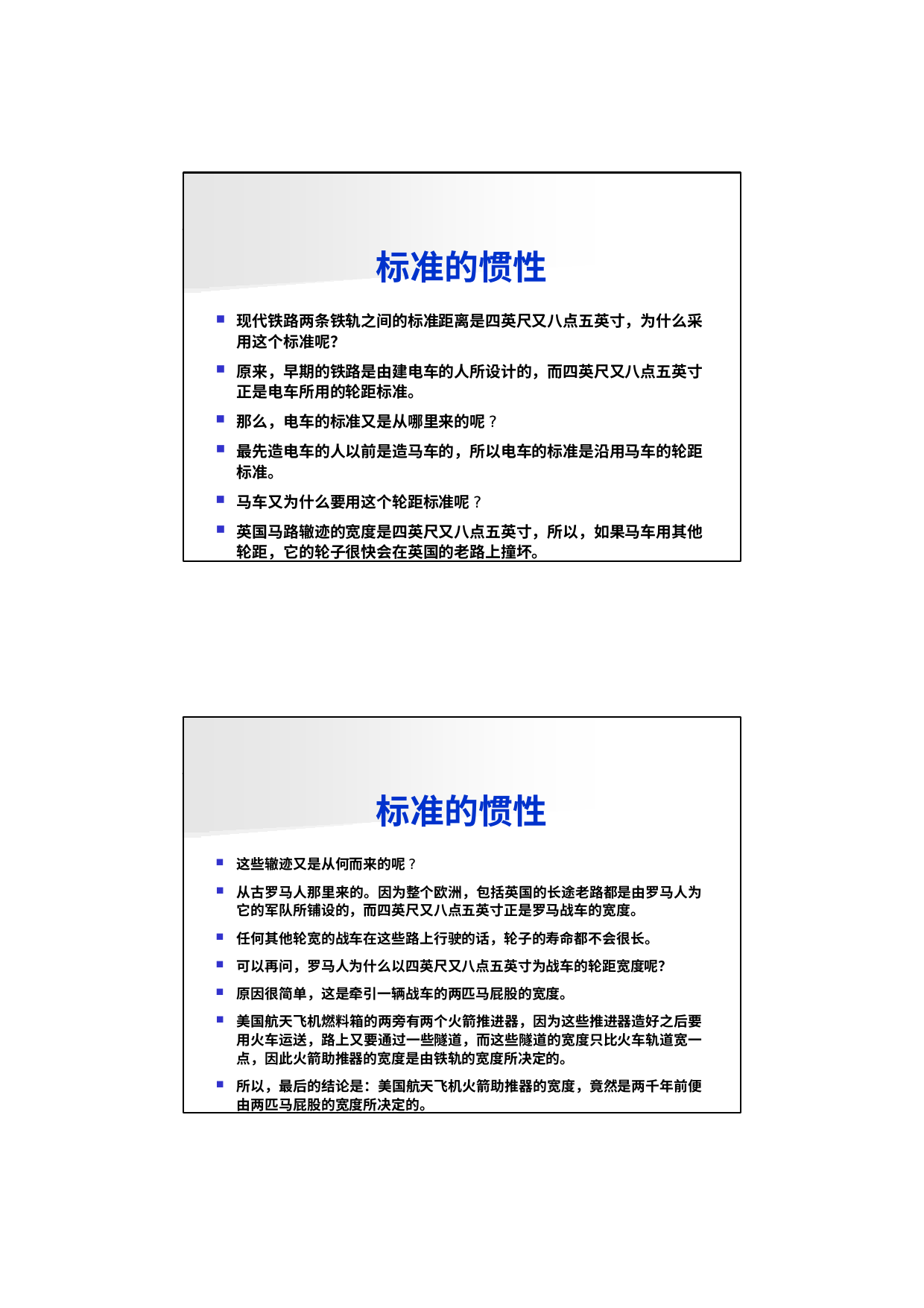

标准的惯性
现代铁路两条铁轨之间的标准距离是四英尺又八点五英寸，为什么采 用这个标准呢？
原来，早期的铁路是由建电车的人所设计的，而四英尺又八点五英寸 正是电车所用的轮距标准。
那么，电车的标准又是从哪里来的呢?
最先造电车的人以前是造马车的，所以电车的标准是沿用马车的轮距 标准。
马车又为什么要用这个轮距标准呢?
英国马路辙迹的宽度是四英尺又八点五英寸，所以，如果马车用其他 轮距，它的轮子很快会在英国的老路上撞坏。

标准的惯性
这些辙迹又是从何而来的呢?
从古罗马人那里来的。因为整个欧洲，包括英国的长途老路都是由罗马人为 它的军队所铺设的，而四英尺又八点五英寸正是罗马战车的宽度。
任何其他轮宽的战车在这些路上行驶的话，轮子的寿命都不会很长。
可以再问，罗马人为什么以四英尺又八点五英寸为战车的轮距宽度呢？
原因很简单，这是牵引一辆战车的两匹马屁股的宽度。
美国航天飞机燃料箱的两旁有两个火箭推进器，因为这些推进器造好之后要 用火车运送，路上又要通过一些隧道，而这些隧道的宽度只比火车轨道宽一 点，因此火箭助推器的宽度是由铁轨的宽度所决定的。
所以，最后的结论是：美国航天飞机火箭助推器的宽度，竟然是两千年前便 由两匹马屁股的宽度所决定的。